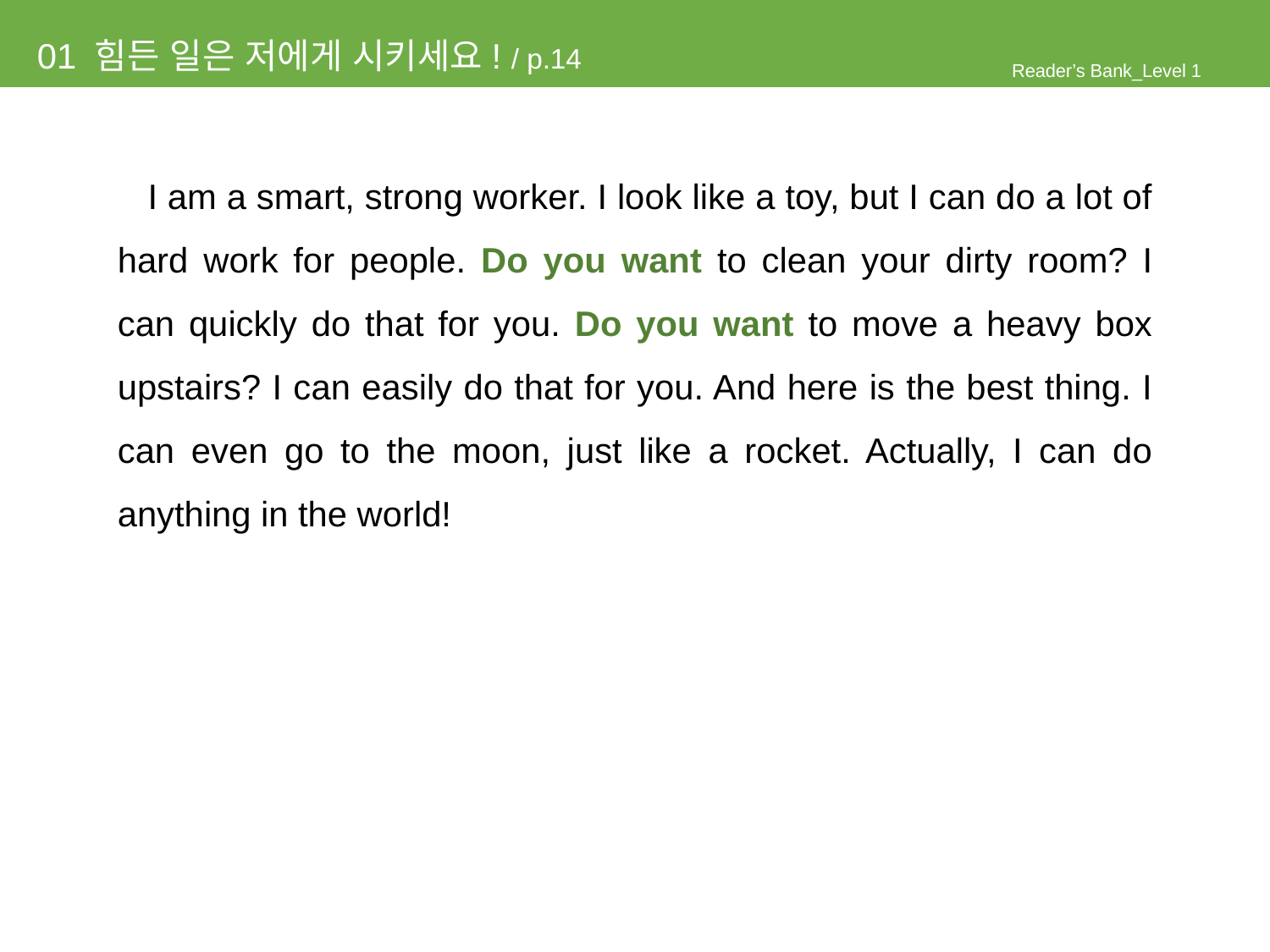

# 01 힘든 일은 저에게 시키세요! / p.14
Reader’s Bank_Level 1

   I am a smart, strong worker. I look like a toy, but I can do a lot of hard work for people. Do you want to clean your dirty room? I can quickly do that for you. Do you want to move a heavy box upstairs? I can easily do that for you. And here is the best thing. I can even go to the moon, just like a rocket. Actually, I can do anything in the world!